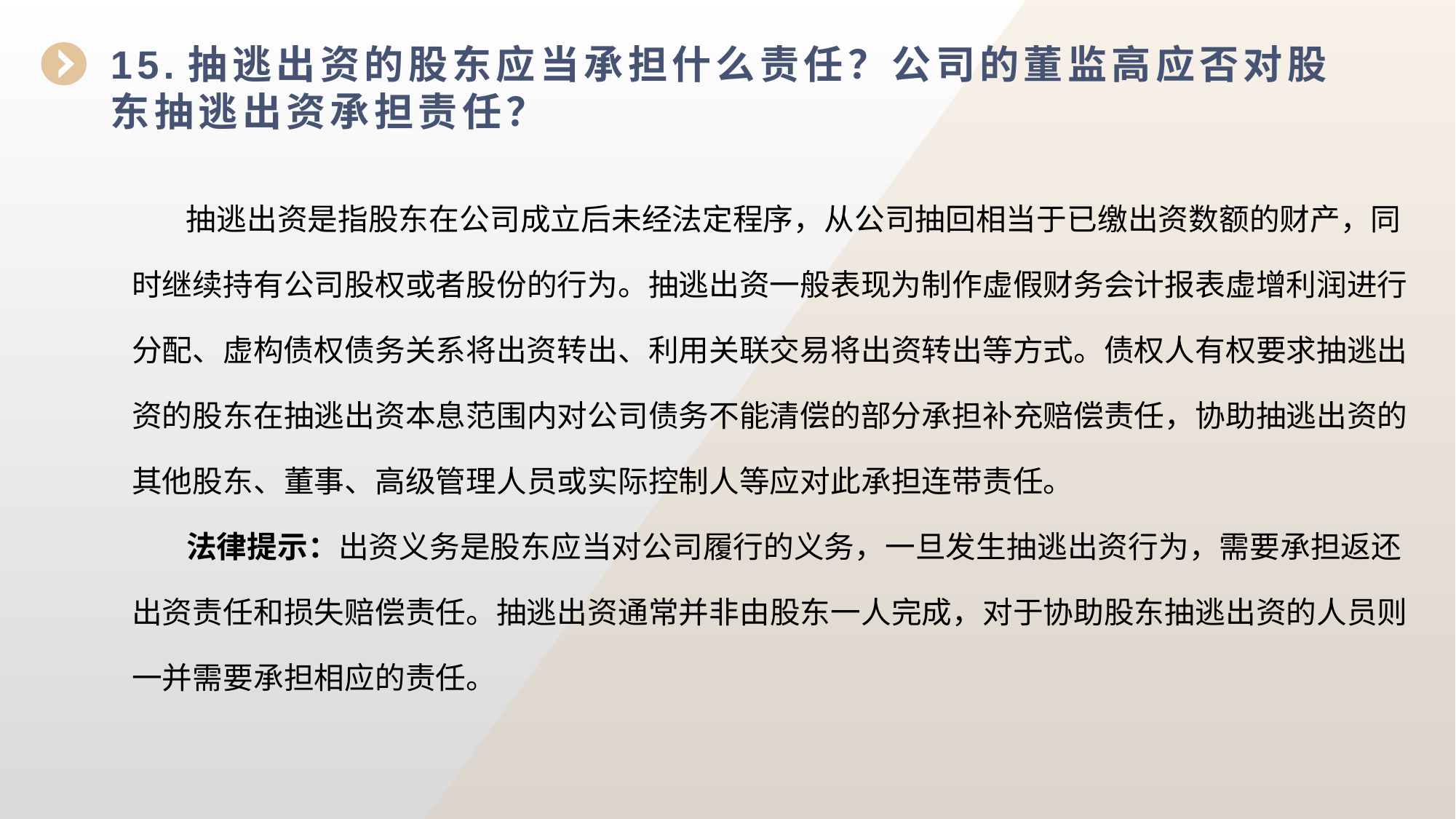

15.抽逃出资的股东应当承担什么责任？公司的董监高应否对股东抽逃出资承担责任？

       抽逃出资是指股东在公司成立后未经法定程序，从公司抽回相当于已缴出资数额的财产，同时继续持有公司股权或者股份的行为。抽逃出资一般表现为制作虚假财务会计报表虚增利润进行分配、虚构债权债务关系将出资转出、利用关联交易将出资转出等方式。债权人有权要求抽逃出资的股东在抽逃出资本息范围内对公司债务不能清偿的部分承担补充赔偿责任，协助抽逃出资的其他股东、董事、高级管理人员或实际控制人等应对此承担连带责任。
       法律提示：出资义务是股东应当对公司履行的义务，一旦发生抽逃出资行为，需要承担返还出资责任和损失赔偿责任。抽逃出资通常并非由股东一人完成，对于协助股东抽逃出资的人员则一并需要承担相应的责任。